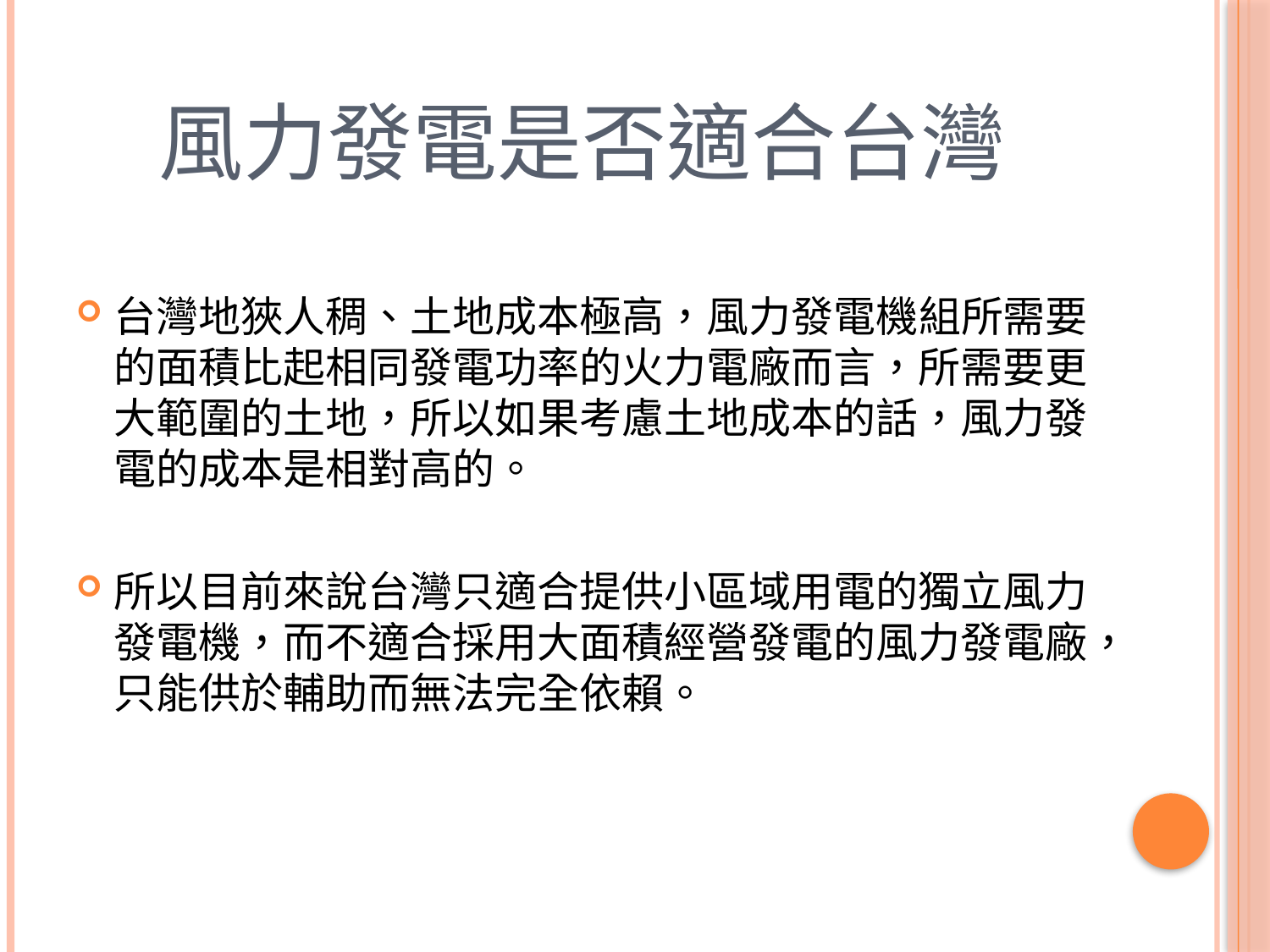

# 風力發電是否適合台灣

台灣地狹人稠、土地成本極高，風力發電機組所需要的面積比起相同發電功率的火力電廠而言，所需要更大範圍的土地，所以如果考慮土地成本的話，風力發電的成本是相對高的。

所以目前來說台灣只適合提供小區域用電的獨立風力發電機，而不適合採用大面積經營發電的風力發電廠，只能供於輔助而無法完全依賴。